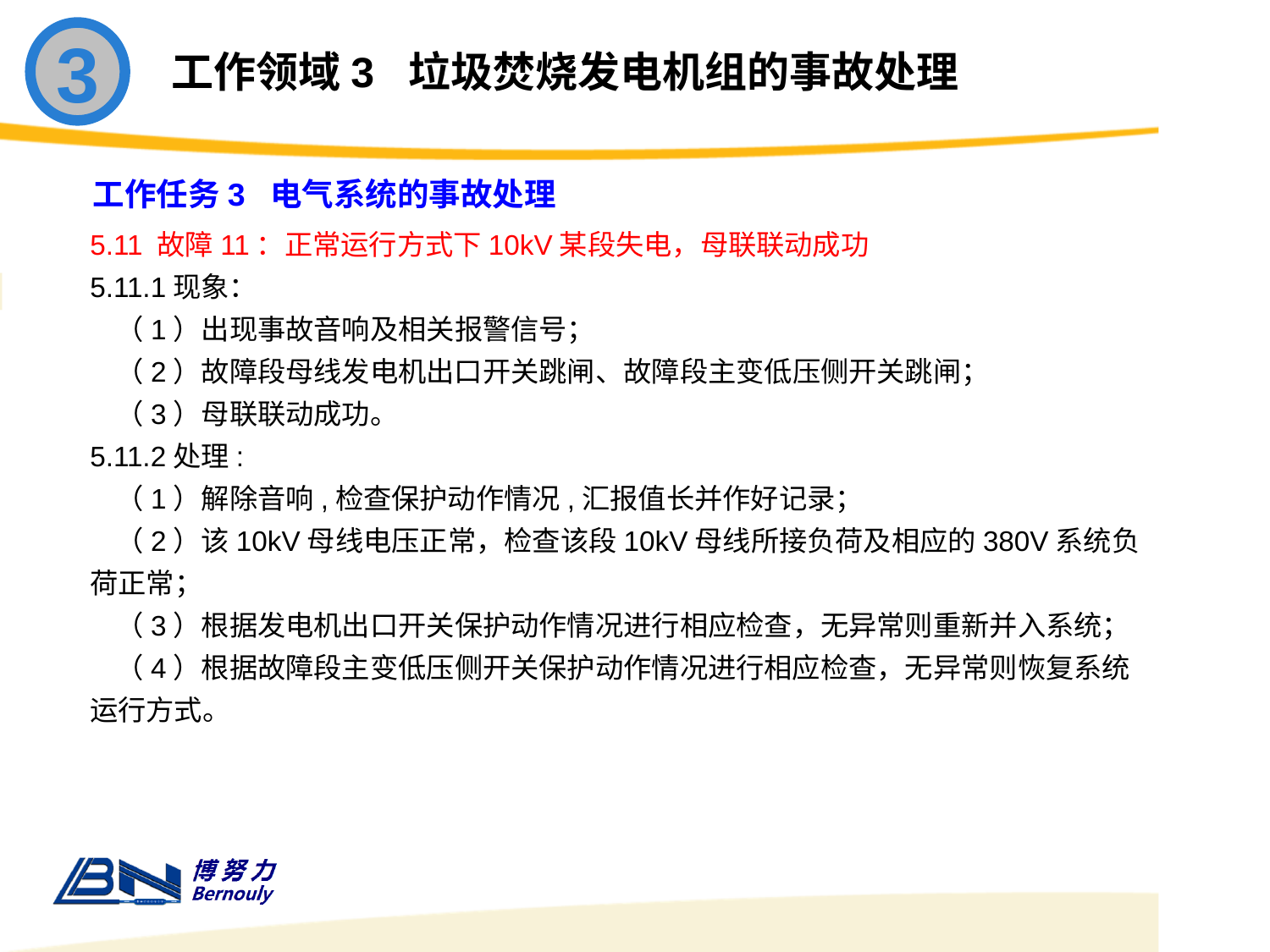

3
工作领域3  垃圾焚烧发电机组的事故处理
工作任务3  电气系统的事故处理
5.11 故障11：正常运行方式下10kV某段失电，母联联动成功
5.11.1现象：
   （1）出现事故音响及相关报警信号；
   （2）故障段母线发电机出口开关跳闸、故障段主变低压侧开关跳闸；
   （3）母联联动成功。
5.11.2处理:
   （1）解除音响,检查保护动作情况,汇报值长并作好记录；
   （2）该10kV母线电压正常，检查该段10kV母线所接负荷及相应的380V系统负荷正常；
   （3）根据发电机出口开关保护动作情况进行相应检查，无异常则重新并入系统；
   （4）根据故障段主变低压侧开关保护动作情况进行相应检查，无异常则恢复系统运行方式。